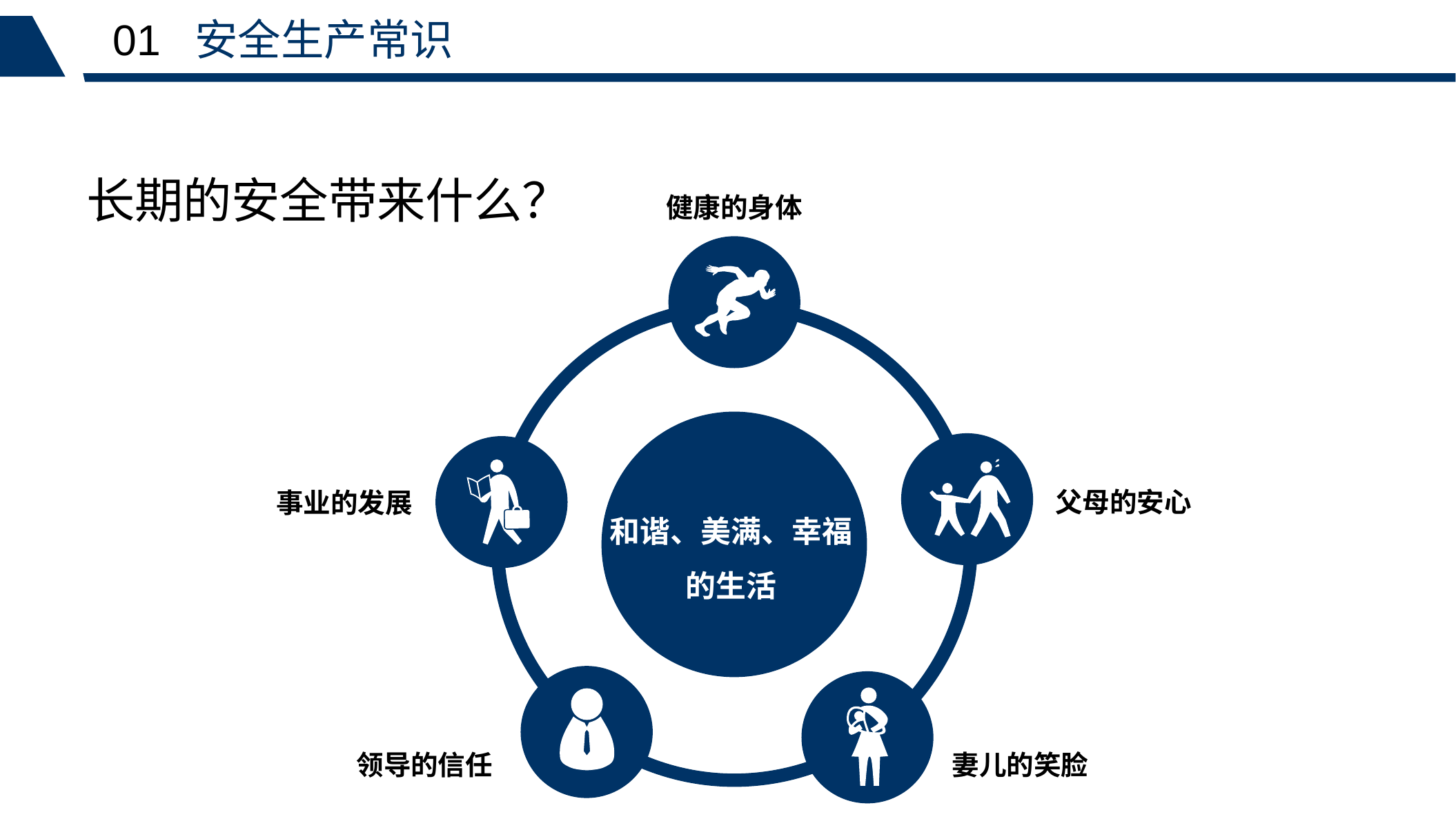

01  安全生产常识

长期的安全带来什么？
健康的身体

父母的安心
事业的发展
和谐、美满、幸福的生活

领导的信任
妻儿的笑脸